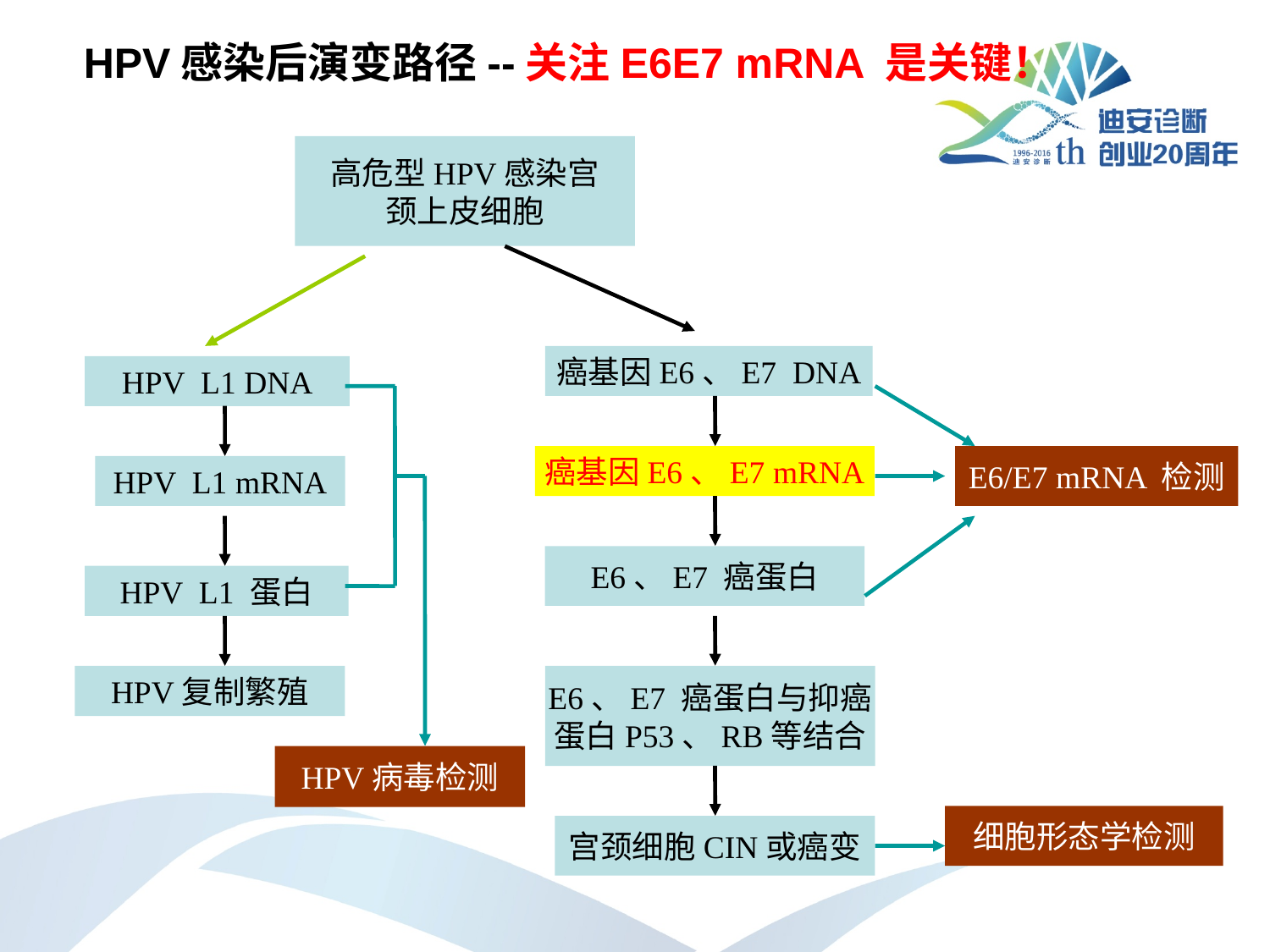

HPV感染后演变路径--关注E6E7 mRNA 是关键！
高危型HPV感染宫
颈上皮细胞

癌基因E6、E7  DNA
HPV  L1 DNA

癌基因E6、E7 mRNA
E6/E7 mRNA 检测
HPV  L1 mRNA

E6、E7 癌蛋白
HPV  L1 蛋白

HPV复制繁殖
E6、E7 癌蛋白与抑癌
蛋白P53、RB等结合
HPV病毒检测

细胞形态学检测
宫颈细胞CIN或癌变